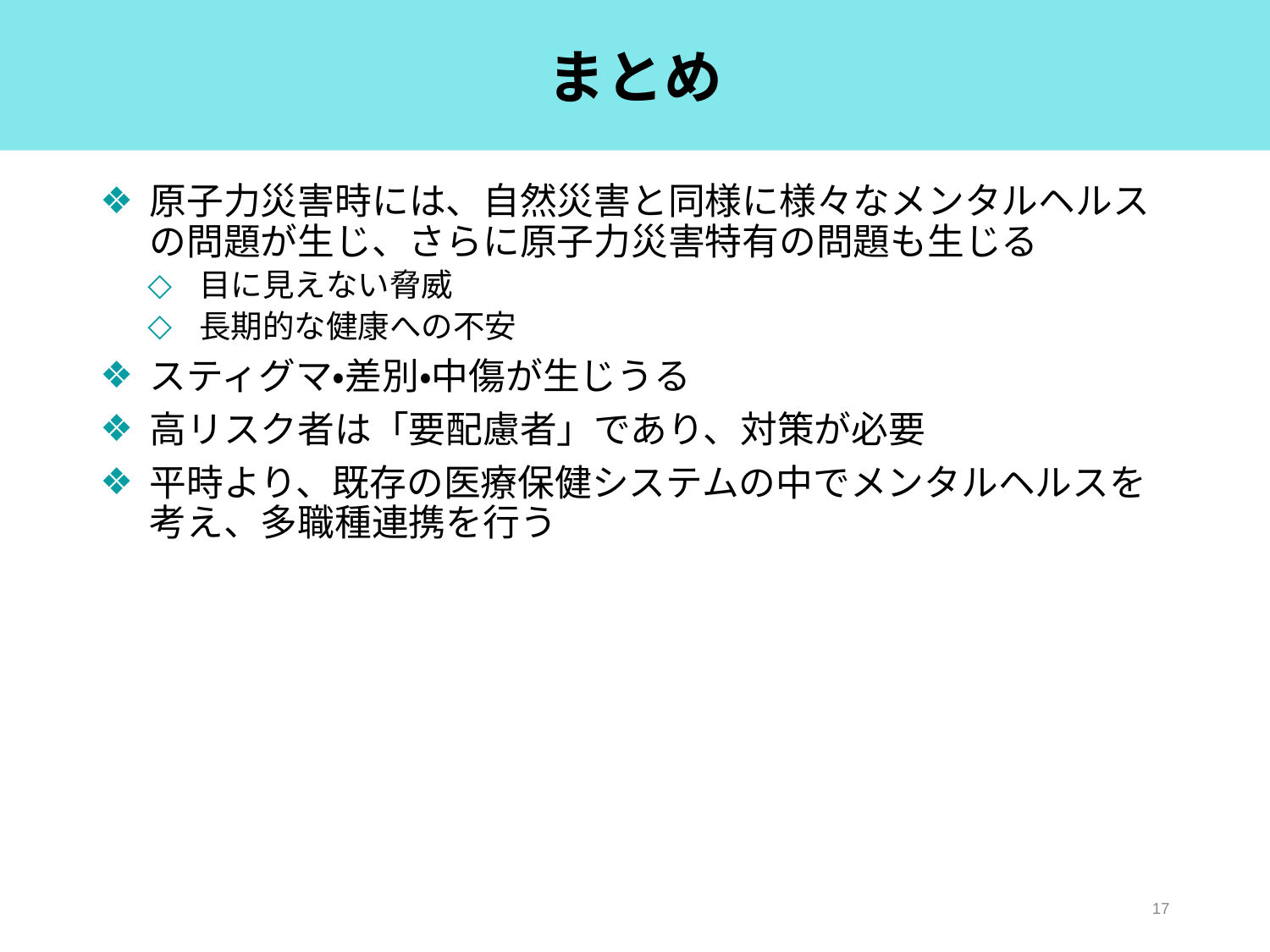

# まとめ
原子力災害時には、自然災害と同様に様々なメンタルヘルスの問題が生じ、さらに原子力災害特有の問題も生じる
目に見えない脅威
長期的な健康への不安
スティグマ・差別・中傷が生じうる
高リスク者は「要配慮者」であり、対策が必要
平時より、既存の医療保健システムの中でメンタルヘルスを考え、多職種連携を行う
17